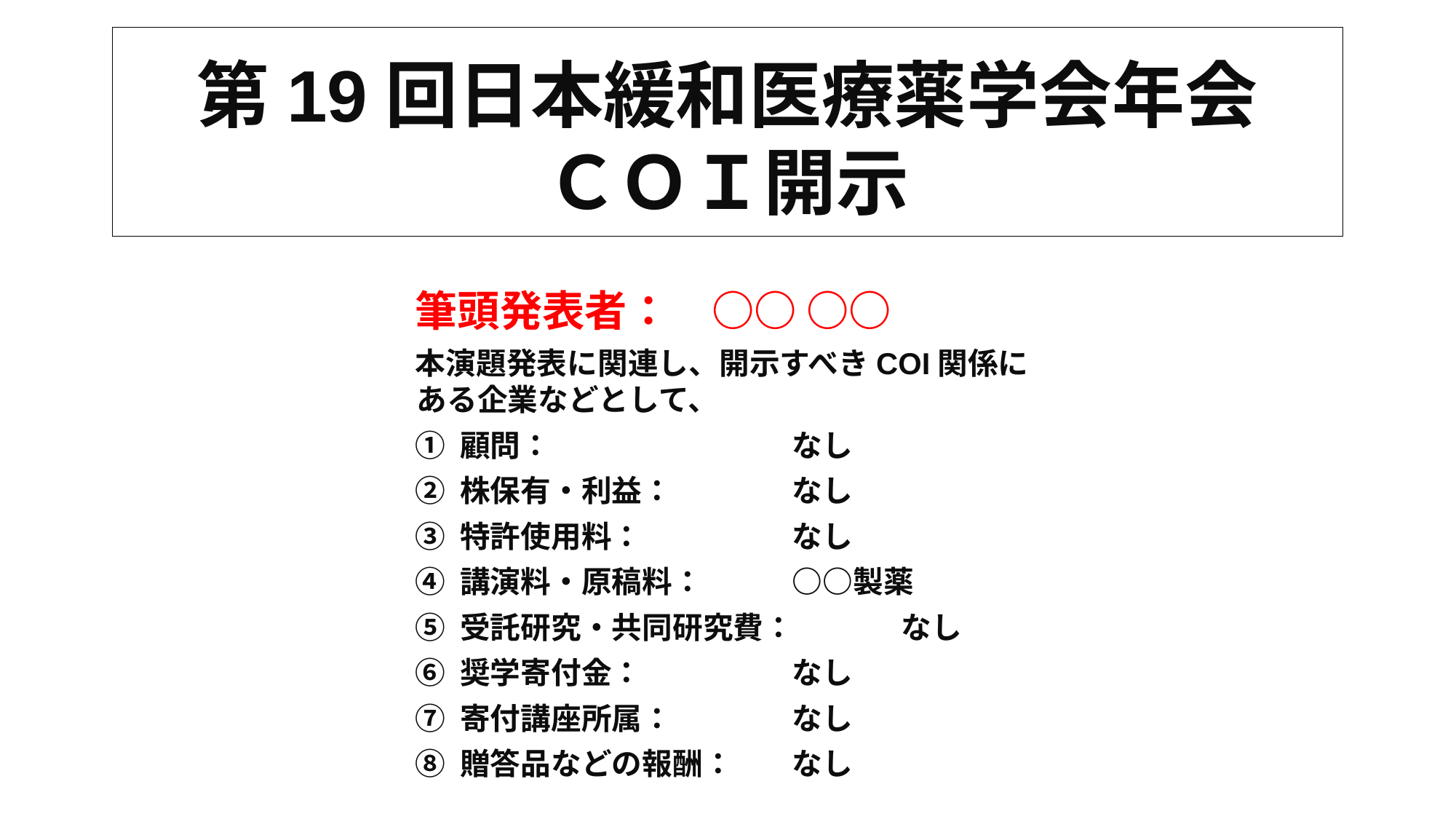

第19回日本緩和医療薬学会年会
ＣＯＩ開示
筆頭発表者：　○○ ○○
本演題発表に関連し、開示すべきCOI関係にある企業などとして、
① 顧問：	なし
② 株保有・利益：	なし
③ 特許使用料：	なし
④ 講演料・原稿料： 	○○製薬
⑤ 受託研究・共同研究費：	なし
⑥ 奨学寄付金：	なし
⑦ 寄付講座所属：	なし
⑧ 贈答品などの報酬：	なし